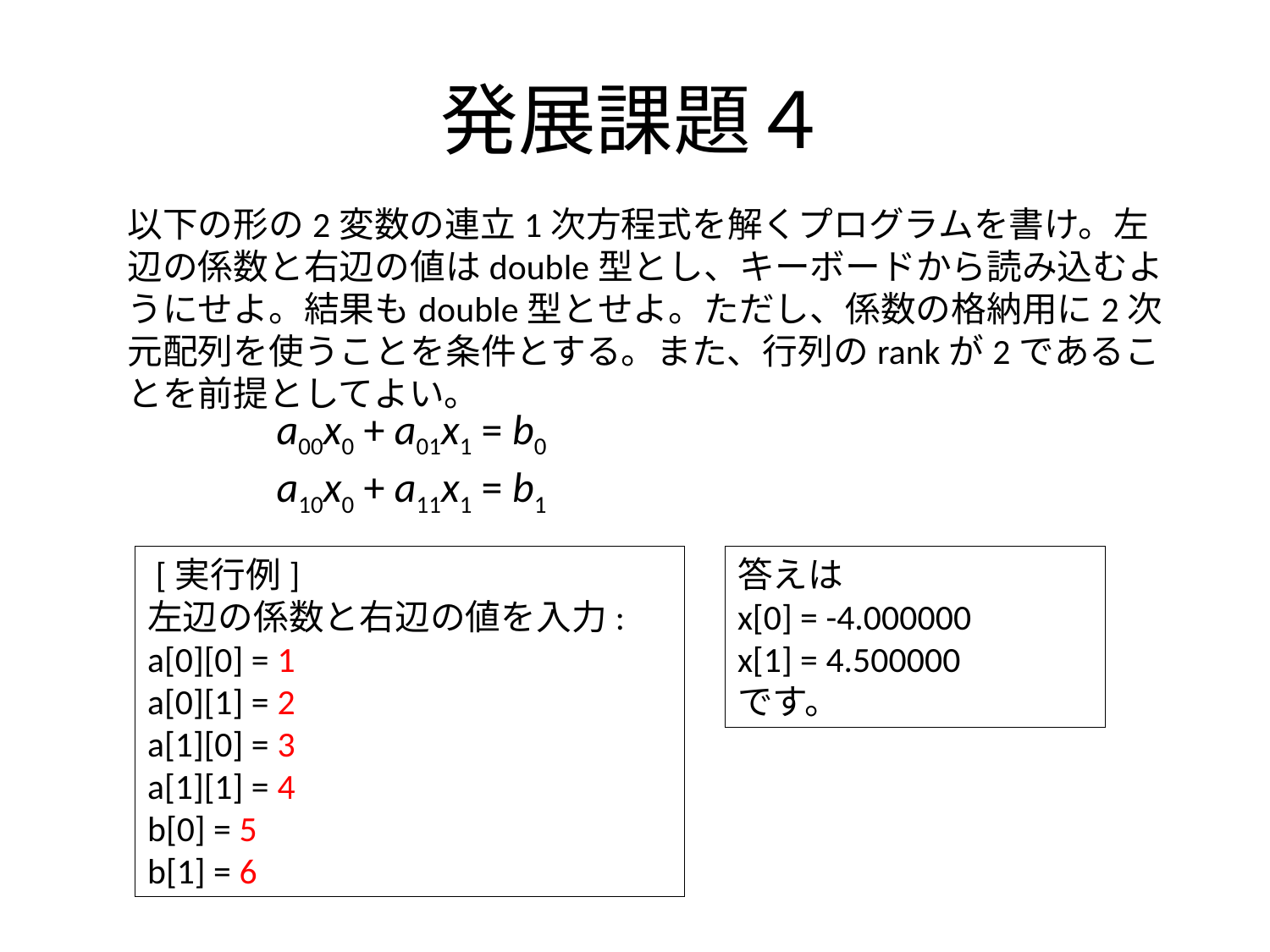

# 発展課題４
以下の形の2変数の連立1次方程式を解くプログラムを書け。左辺の係数と右辺の値はdouble型とし、キーボードから読み込むようにせよ。結果もdouble型とせよ。ただし、係数の格納用に2次元配列を使うことを条件とする。また、行列のrankが2であることを前提としてよい。
a00x0 + a01x1 = b0
a10x0 + a11x1 = b1
 [実行例]
左辺の係数と右辺の値を入力:
a[0][0] = 1
a[0][1] = 2
a[1][0] = 3
a[1][1] = 4
b[0] = 5
b[1] = 6
答えは
x[0] = -4.000000
x[1] = 4.500000
です。